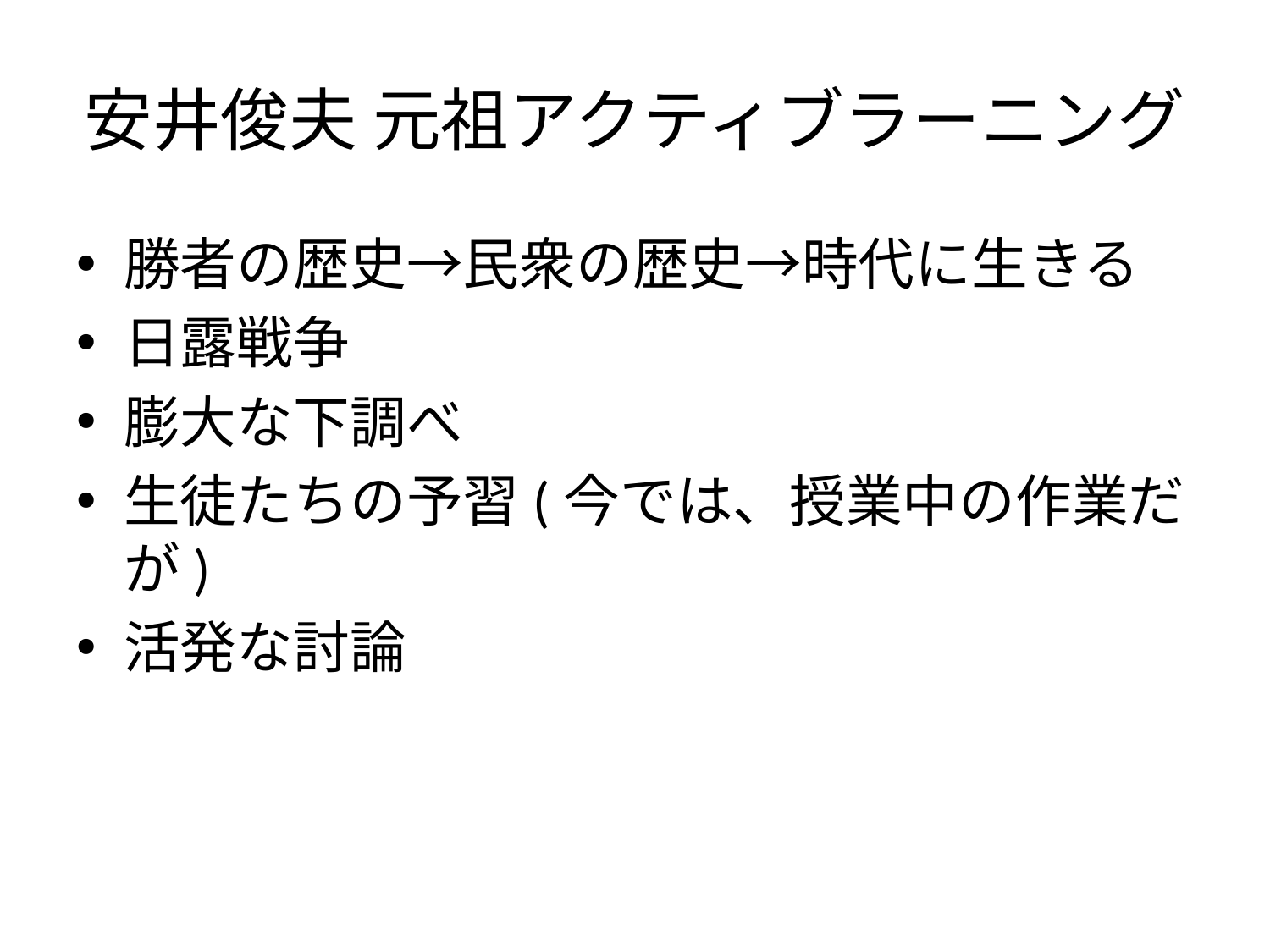

# 安井俊夫 元祖アクティブラーニング
勝者の歴史→民衆の歴史→時代に生きる
日露戦争
膨大な下調べ
生徒たちの予習(今では、授業中の作業だが)
活発な討論